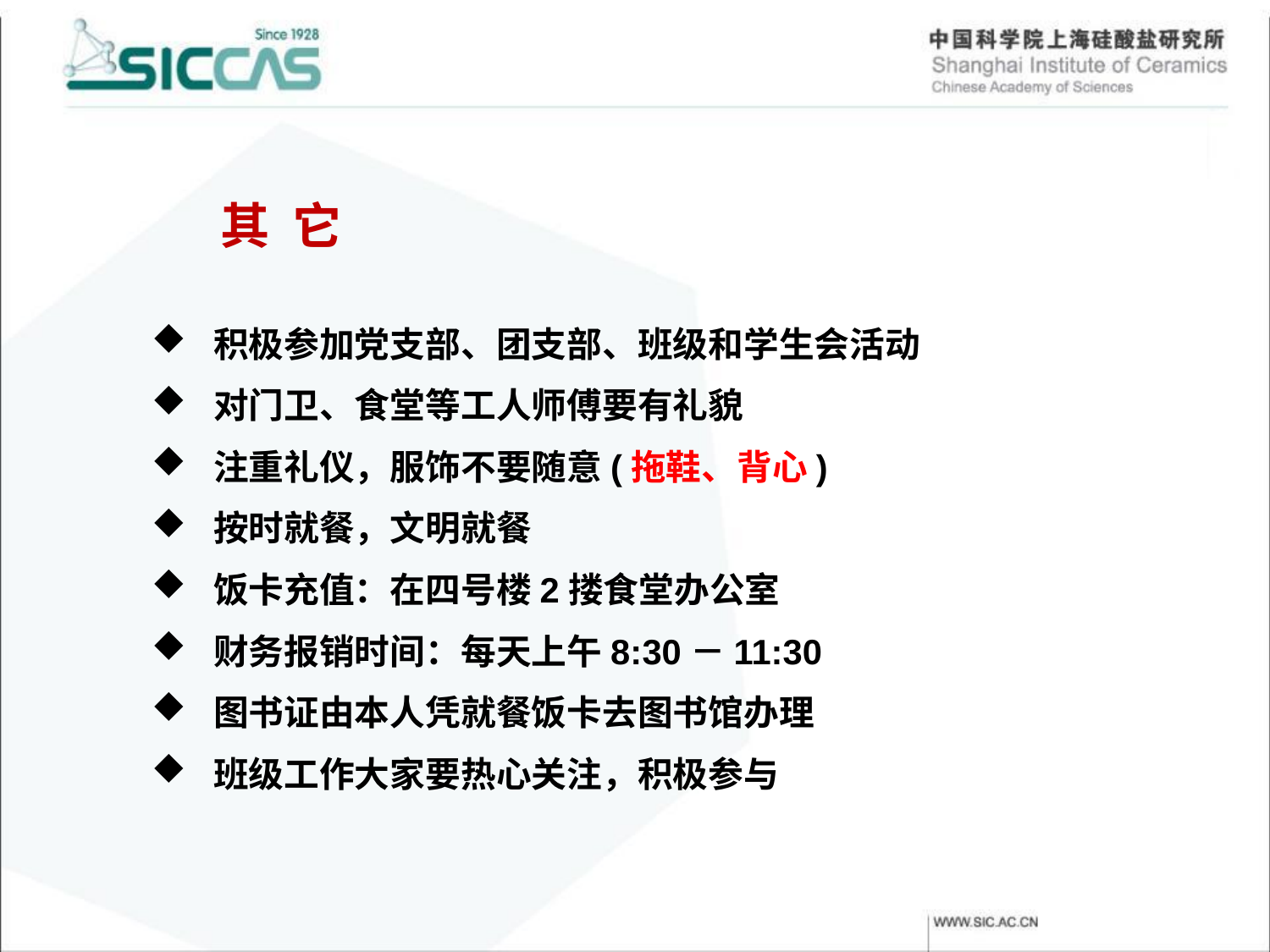

其  它
积极参加党支部、团支部、班级和学生会活动
对门卫、食堂等工人师傅要有礼貌
注重礼仪，服饰不要随意(拖鞋、背心)
按时就餐，文明就餐
饭卡充值：在四号楼2搂食堂办公室
财务报销时间：每天上午8:30－11:30
图书证由本人凭就餐饭卡去图书馆办理
班级工作大家要热心关注，积极参与